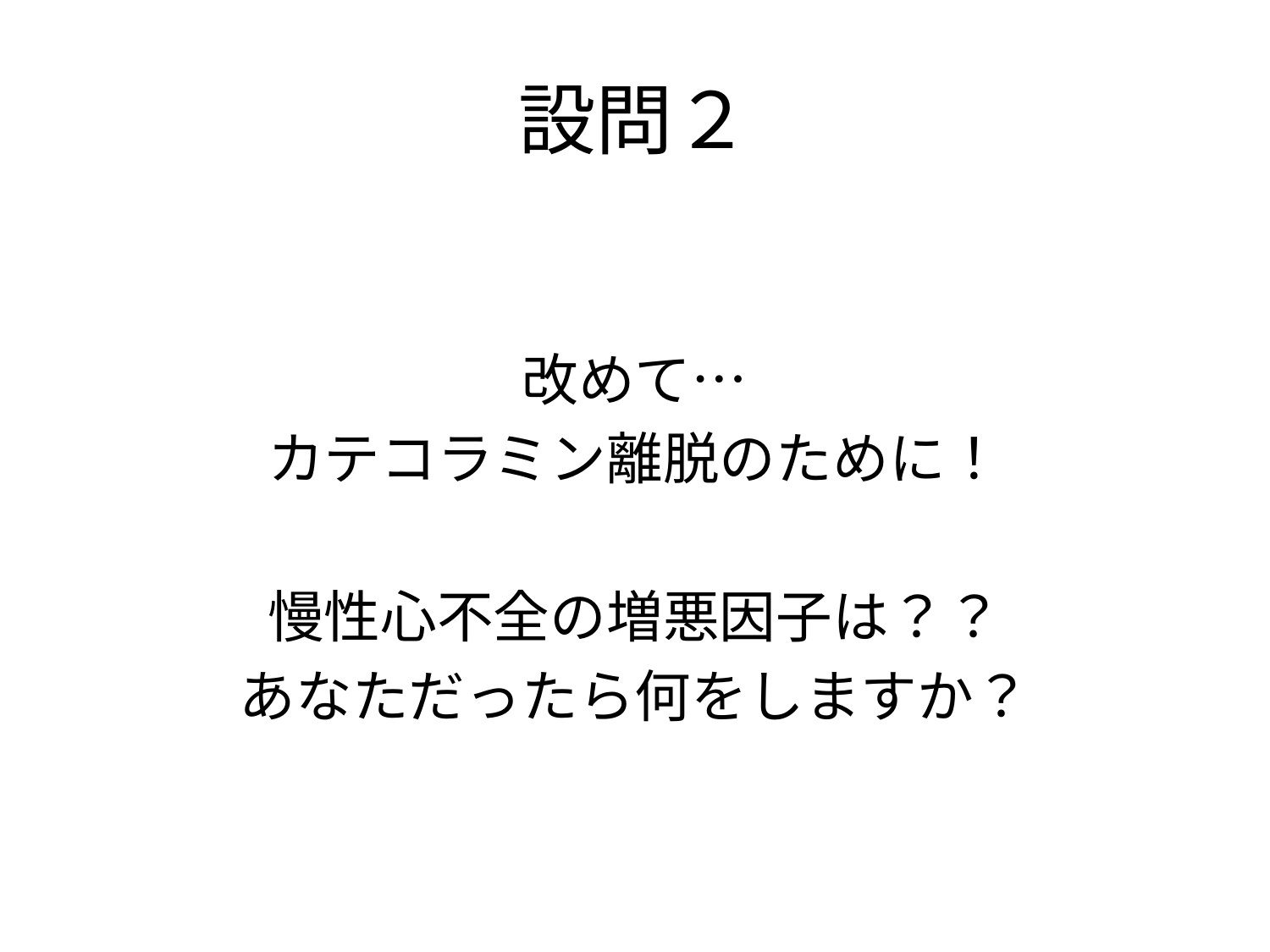

# 設問２
改めて…
カテコラミン離脱のために！

慢性心不全の増悪因子は？？
あなただったら何をしますか？